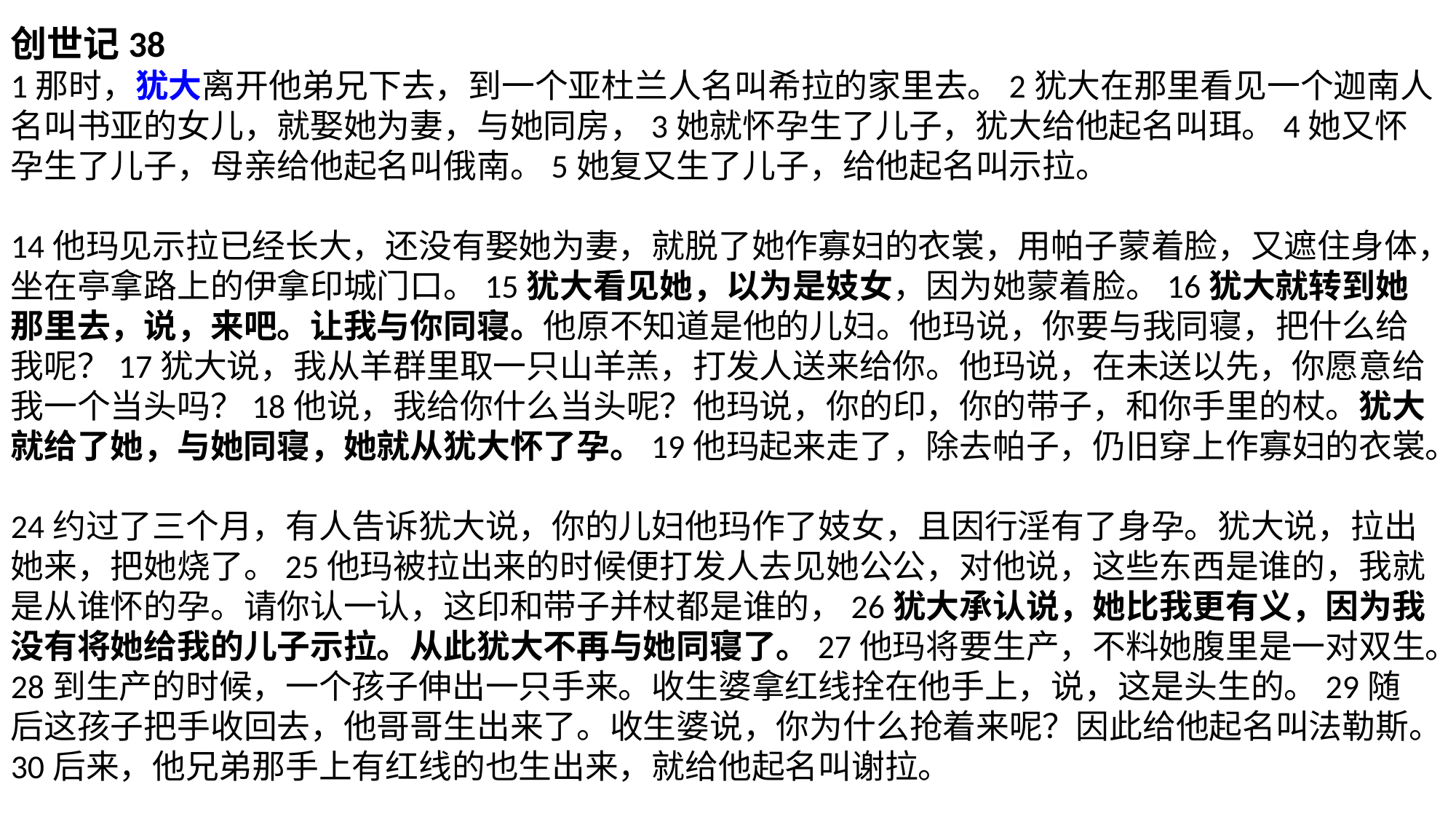

创世记38
1那时，犹大离开他弟兄下去，到一个亚杜兰人名叫希拉的家里去。2犹大在那里看见一个迦南人名叫书亚的女儿，就娶她为妻，与她同房，3她就怀孕生了儿子，犹大给他起名叫珥。4她又怀孕生了儿子，母亲给他起名叫俄南。5她复又生了儿子，给他起名叫示拉。

14他玛见示拉已经长大，还没有娶她为妻，就脱了她作寡妇的衣裳，用帕子蒙着脸，又遮住身体，坐在亭拿路上的伊拿印城门口。15犹大看见她，以为是妓女，因为她蒙着脸。16犹大就转到她那里去，说，来吧。让我与你同寝。他原不知道是他的儿妇。他玛说，你要与我同寝，把什么给我呢？17犹大说，我从羊群里取一只山羊羔，打发人送来给你。他玛说，在未送以先，你愿意给我一个当头吗？18他说，我给你什么当头呢？他玛说，你的印，你的带子，和你手里的杖。犹大就给了她，与她同寝，她就从犹大怀了孕。19他玛起来走了，除去帕子，仍旧穿上作寡妇的衣裳。

24约过了三个月，有人告诉犹大说，你的儿妇他玛作了妓女，且因行淫有了身孕。犹大说，拉出她来，把她烧了。25他玛被拉出来的时候便打发人去见她公公，对他说，这些东西是谁的，我就是从谁怀的孕。请你认一认，这印和带子并杖都是谁的，26犹大承认说，她比我更有义，因为我没有将她给我的儿子示拉。从此犹大不再与她同寝了。27他玛将要生产，不料她腹里是一对双生。
28到生产的时候，一个孩子伸出一只手来。收生婆拿红线拴在他手上，说，这是头生的。29随后这孩子把手收回去，他哥哥生出来了。收生婆说，你为什么抢着来呢？因此给他起名叫法勒斯。30后来，他兄弟那手上有红线的也生出来，就给他起名叫谢拉。